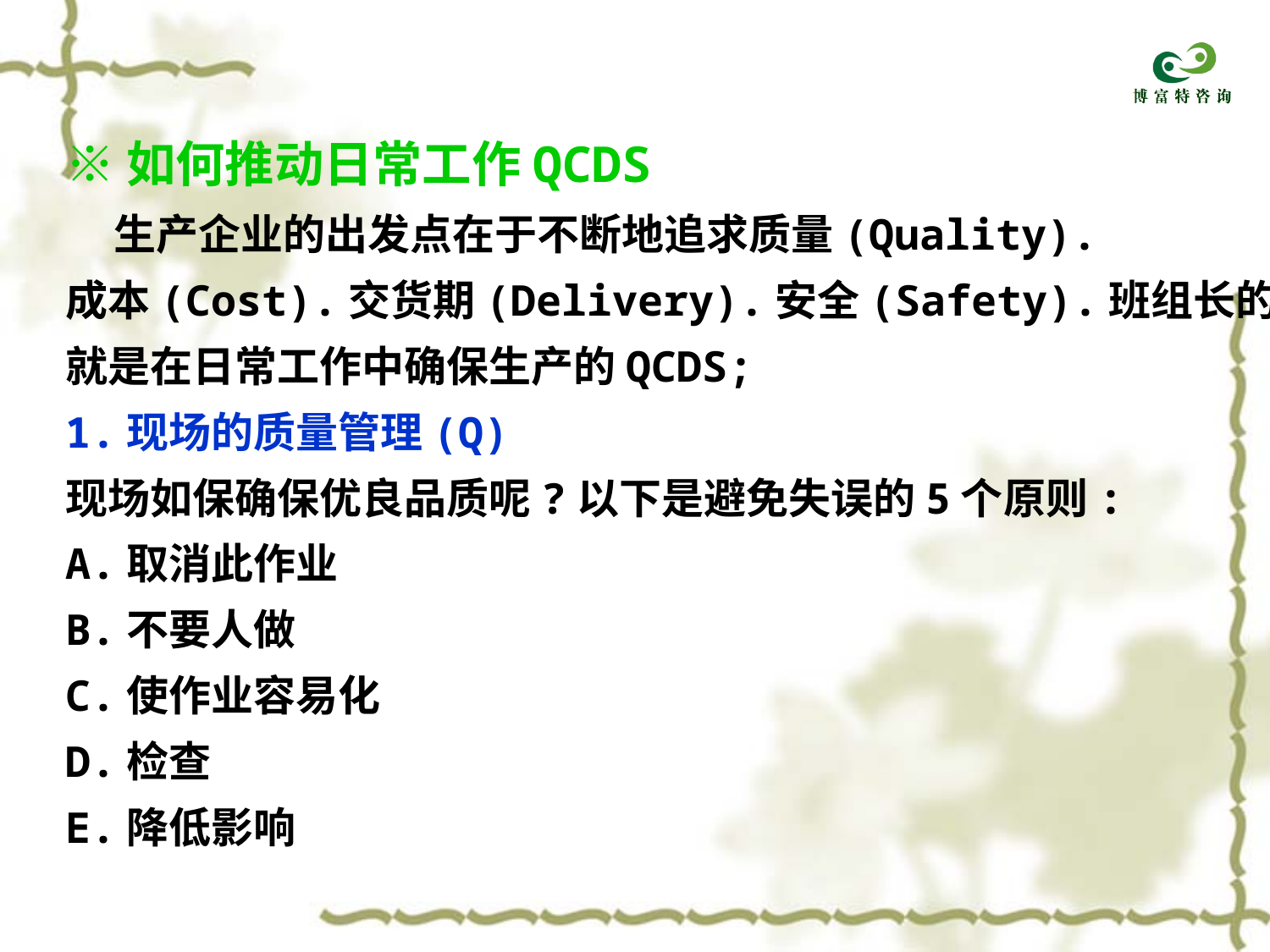

※如何推动日常工作QCDS
    生产企业的出发点在于不断地追求质量(Quality).
成本(Cost).交货期(Delivery).安全(Safety).班组长的任务
就是在日常工作中确保生产的QCDS;
1.现场的质量管理(Q)
现场如保确保优良品质呢?以下是避免失误的5个原则:
A.取消此作业
B.不要人做
C.使作业容易化
D.检查
E.降低影响